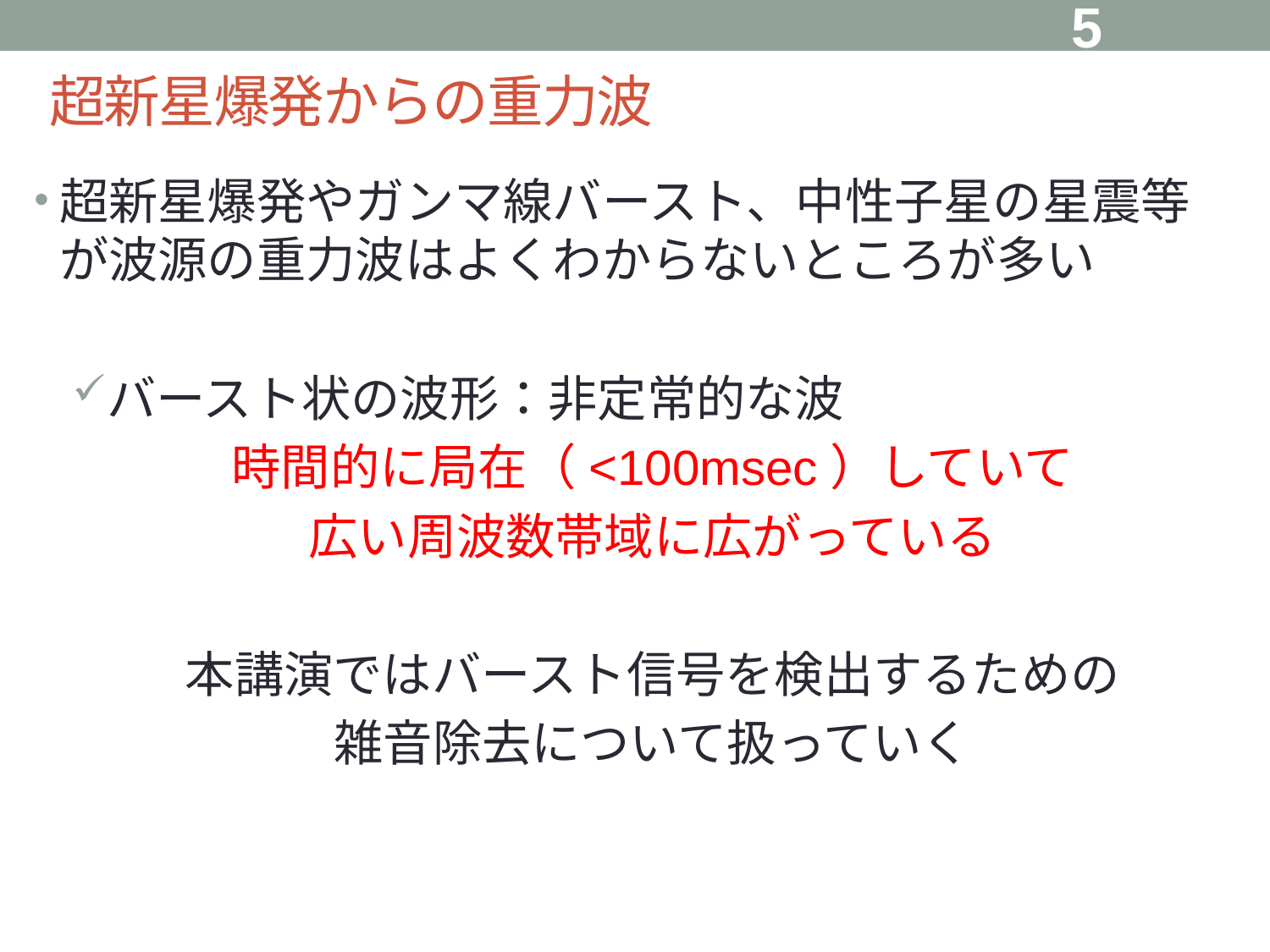

5
# 超新星爆発からの重力波
超新星爆発やガンマ線バースト、中性子星の星震等が波源の重力波はよくわからないところが多い

バースト状の波形：非定常的な波
時間的に局在（<100msec）していて
広い周波数帯域に広がっている

本講演ではバースト信号を検出するための
雑音除去について扱っていく